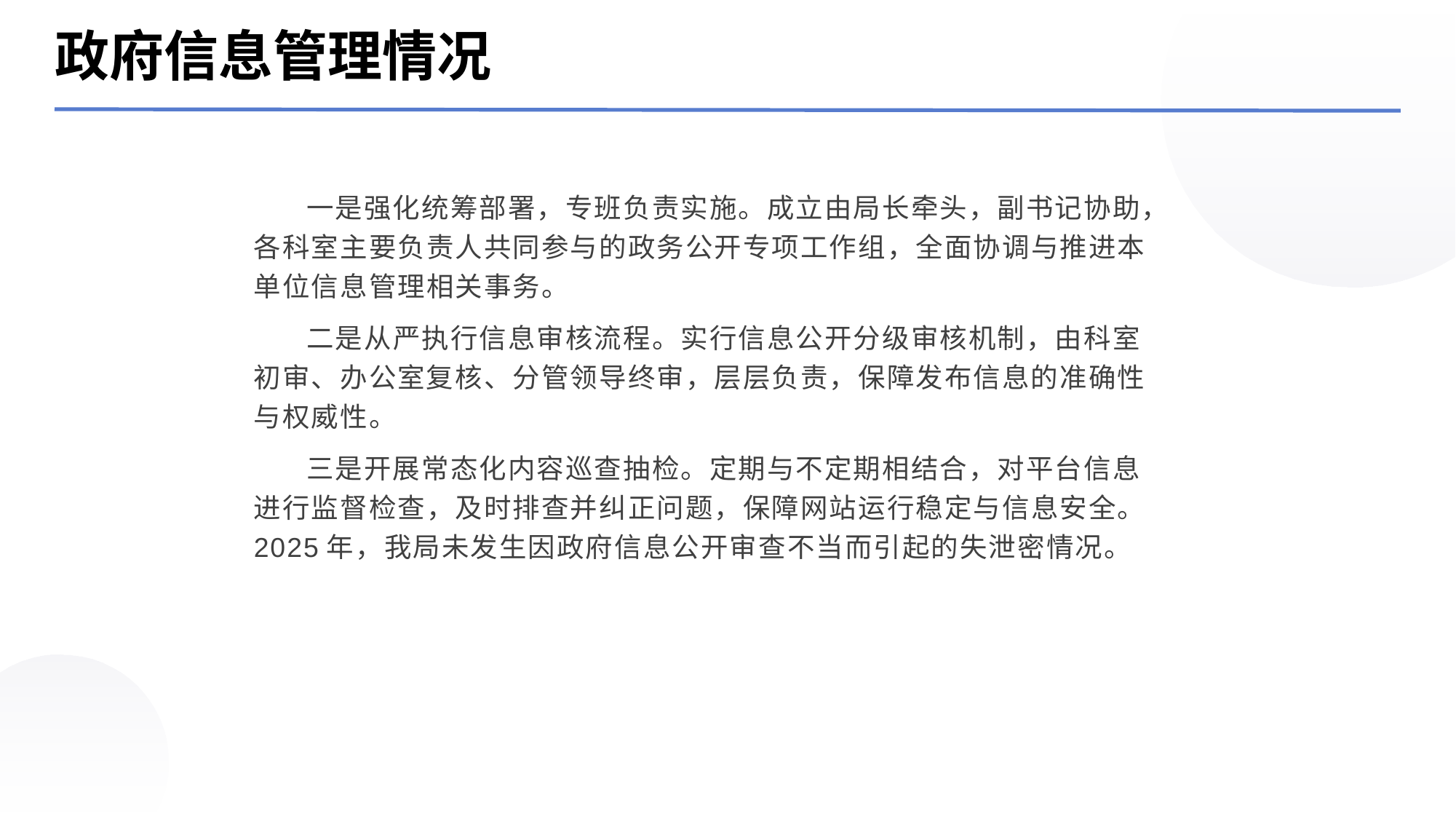

政府信息管理情况
      一是强化统筹部署，专班负责实施。成立由局长牵头，副书记协助，各科室主要负责人共同参与的政务公开专项工作组，全面协调与推进本单位信息管理相关事务。
      二是从严执行信息审核流程。实行信息公开分级审核机制，由科室初审、办公室复核、分管领导终审，层层负责，保障发布信息的准确性与权威性。
      三是开展常态化内容巡查抽检。定期与不定期相结合，对平台信息进行监督检查，及时排查并纠正问题，保障网站运行稳定与信息安全。2025年，我局未发生因政府信息公开审查不当而引起的失泄密情况。